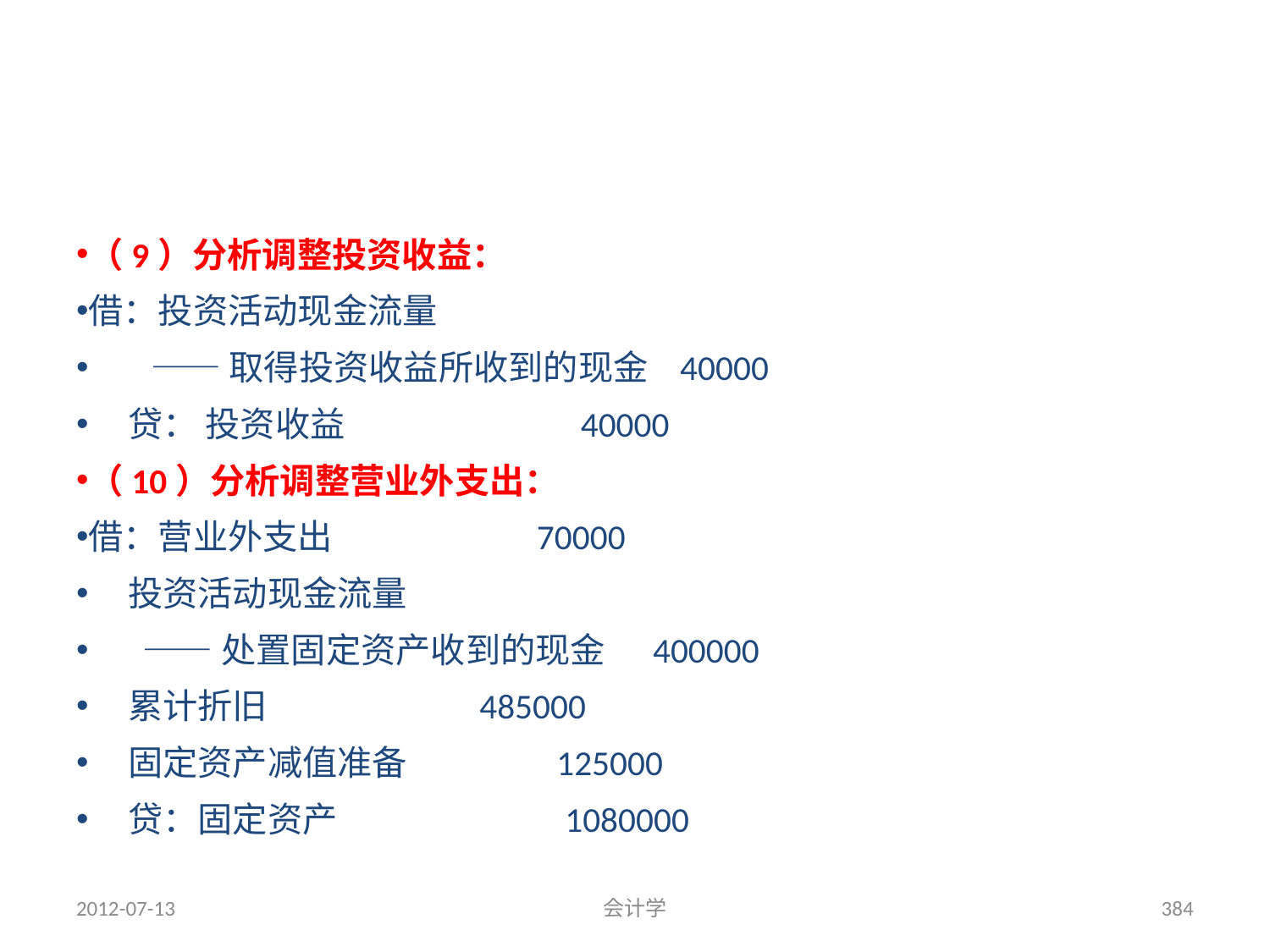

（9）分析调整投资收益：
借：投资活动现金流量
        ——取得投资收益所收到的现金   40000
    贷： 投资收益                             40000
（10）分析调整营业外支出：
借：营业外支出                         70000
    投资活动现金流量
       ——处置固定资产收到的现金     400000
    累计折旧                          485000
    固定资产减值准备                  125000
    贷：固定资产                            1080000

2012-07-13
会计学
384